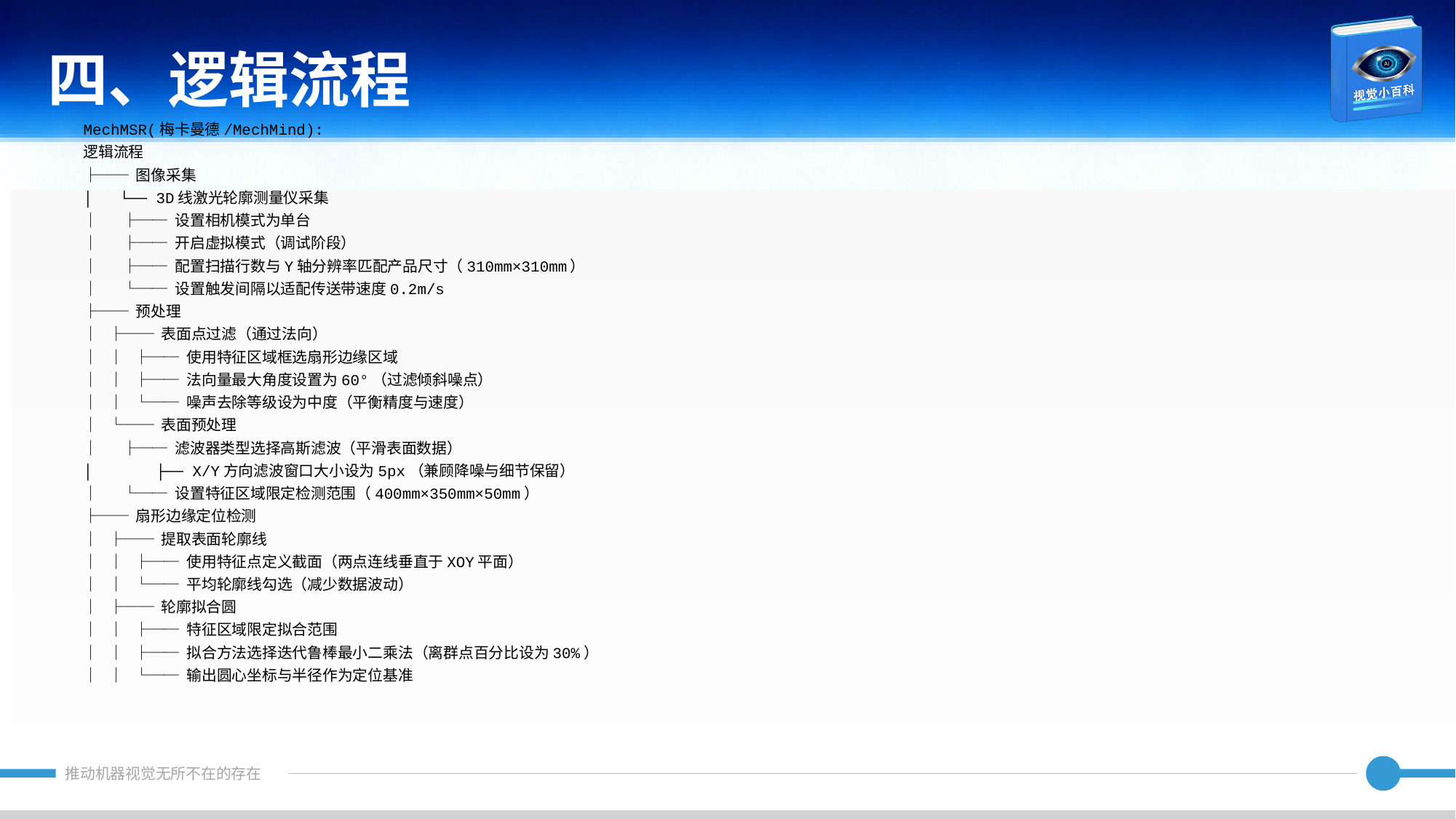

四、逻辑流程

MechMSR(梅卡曼德/MechMind):
逻辑流程
├── 图像采集
│   └── 3D线激光轮廓测量仪采集
│       ├── 设置相机模式为单台
│       ├── 开启虚拟模式（调试阶段）
│       ├── 配置扫描行数与Y轴分辨率匹配产品尺寸（310mm×310mm）
│       └── 设置触发间隔以适配传送带速度0.2m/s
├── 预处理
│   ├── 表面点过滤（通过法向）
│   │   ├── 使用特征区域框选扇形边缘区域
│   │   ├── 法向量最大角度设置为60°（过滤倾斜噪点）
│   │   └── 噪声去除等级设为中度（平衡精度与速度）
│   └── 表面预处理
│       ├── 滤波器类型选择高斯滤波（平滑表面数据）
│       ├── X/Y方向滤波窗口大小设为5px（兼顾降噪与细节保留）
│       └── 设置特征区域限定检测范围（400mm×350mm×50mm）
├── 扇形边缘定位检测
│   ├── 提取表面轮廓线
│   │   ├── 使用特征点定义截面（两点连线垂直于XOY平面）
│   │   └── 平均轮廓线勾选（减少数据波动）
│   ├── 轮廓拟合圆
│   │   ├── 特征区域限定拟合范围
│   │   ├── 拟合方法选择迭代鲁棒最小二乘法（离群点百分比设为30%）
│   │   └── 输出圆心坐标与半径作为定位基准
9